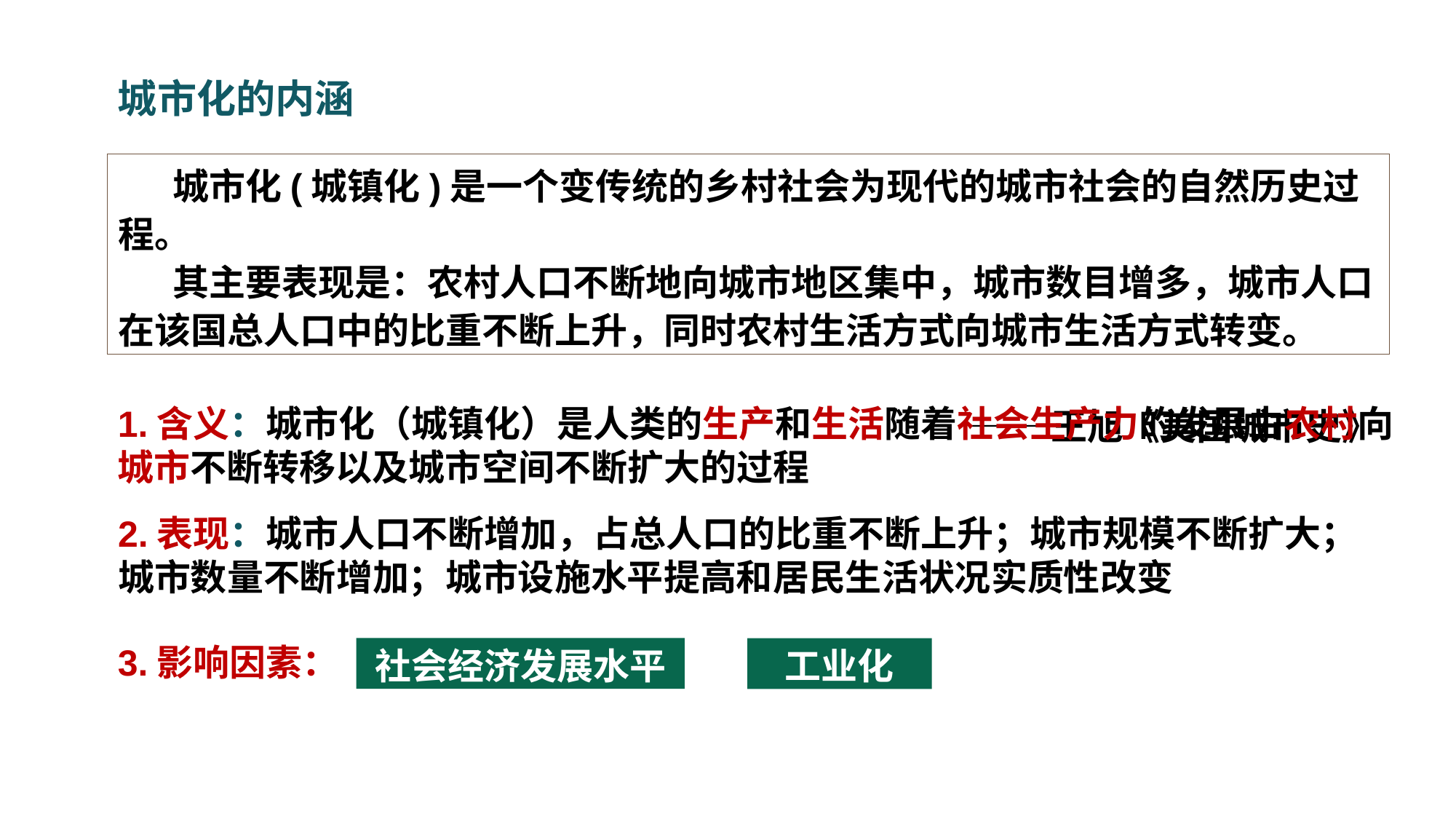

城市化的内涵
城市化(城镇化)是一个变传统的乡村社会为现代的城市社会的自然历史过程。
其主要表现是：农村人口不断地向城市地区集中，城市数目增多，城市人口在该国总人口中的比重不断上升，同时农村生活方式向城市生活方式转变。
            ——王旭《美国城市史》
1.含义：城市化（城镇化）是人类的生产和生活随着社会生产力的发展由农村向城市不断转移以及城市空间不断扩大的过程
2.表现：城市人口不断增加，占总人口的比重不断上升；城市规模不断扩大；城市数量不断增加；城市设施水平提高和居民生活状况实质性改变
3.影响因素：
社会经济发展水平
工业化